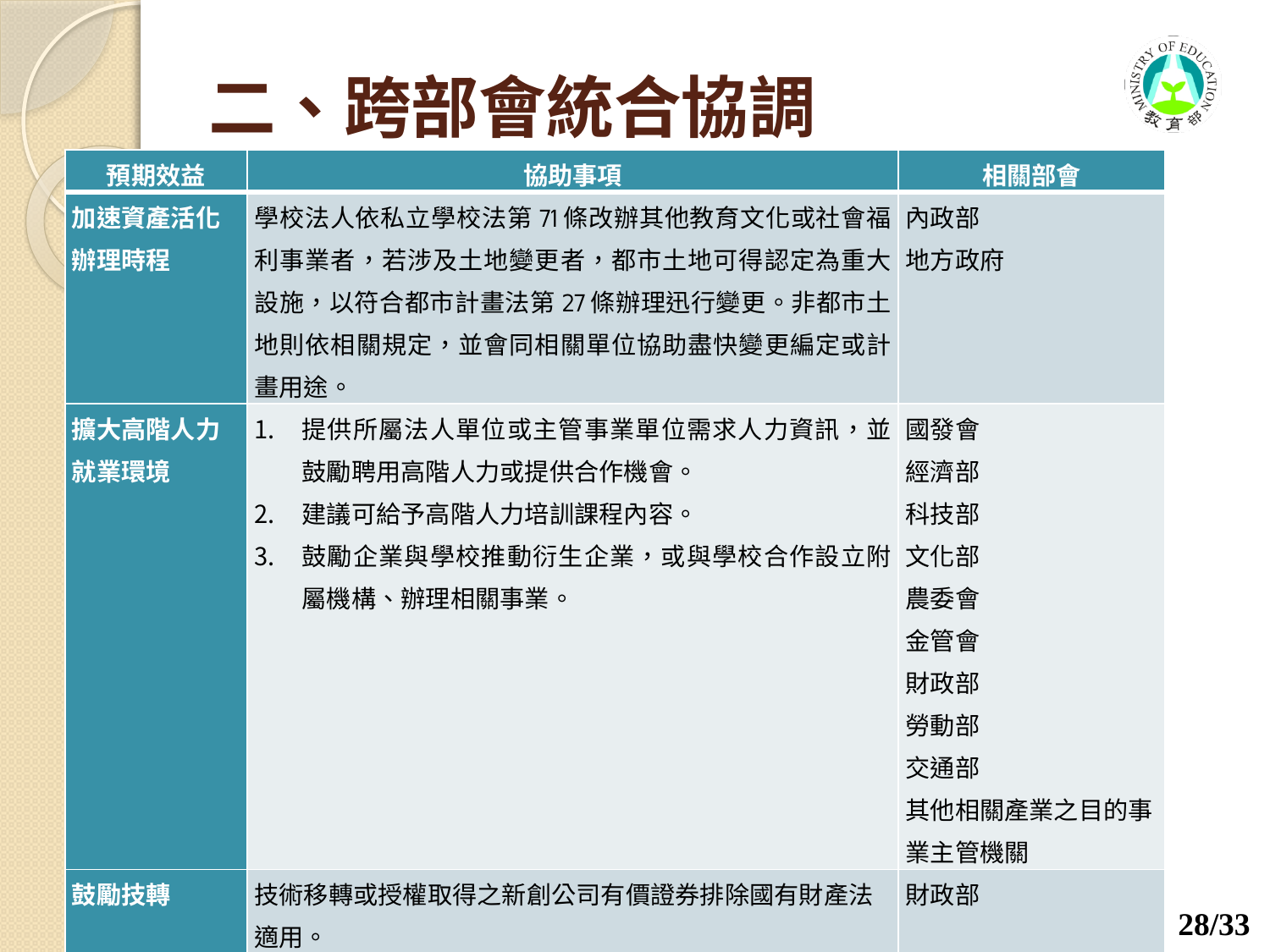

# 二、跨部會統合協調
| 預期效益 | 協助事項 | 相關部會 |
| --- | --- | --- |
| 加速資產活化辦理時程 | 學校法人依私立學校法第71條改辦其他教育文化或社會福利事業者，若涉及土地變更者，都市土地可得認定為重大設施，以符合都市計畫法第27條辦理迅行變更。非都市土地則依相關規定，並會同相關單位協助盡快變更編定或計畫用途。 | 內政部 地方政府 |
| 擴大高階人力就業環境 | 提供所屬法人單位或主管事業單位需求人力資訊，並鼓勵聘用高階人力或提供合作機會。 建議可給予高階人力培訓課程內容。 鼓勵企業與學校推動衍生企業，或與學校合作設立附屬機構、辦理相關事業。 | 國發會 經濟部 科技部 文化部 農委會 金管會 財政部 勞動部 交通部 其他相關產業之目的事業主管機關 |
| 鼓勵技轉 | 技術移轉或授權取得之新創公司有價證券排除國有財產法適用。 | 財政部 |